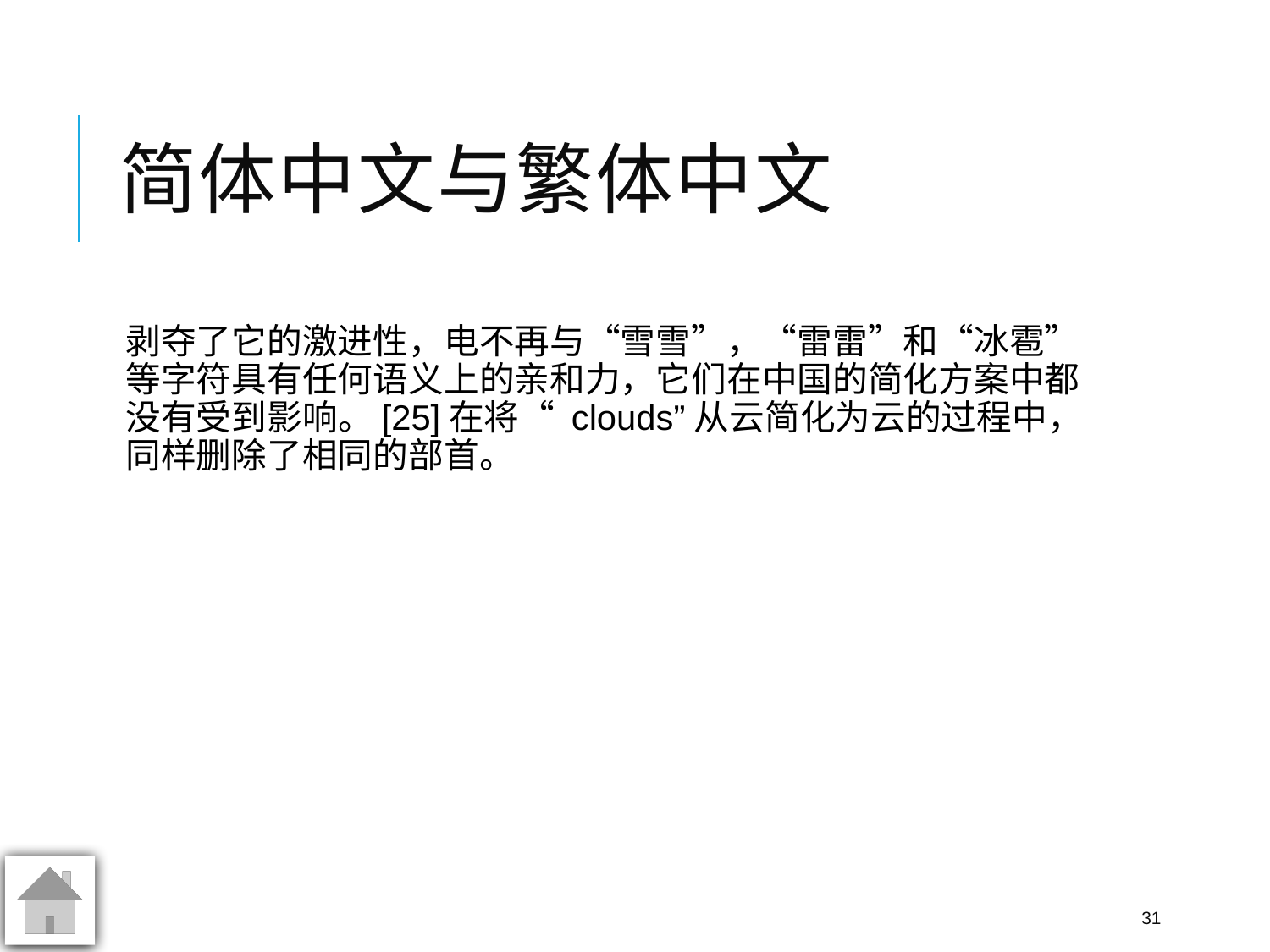

# 简体中文与繁体中文
剥夺了它的激进性，电不再与“雪雪”，“雷雷”和“冰雹”等字符具有任何语义上的亲和力，它们在中国的简化方案中都没有受到影响。[25]在将“ clouds”从云简化为云的过程中，同样删除了相同的部首。

31